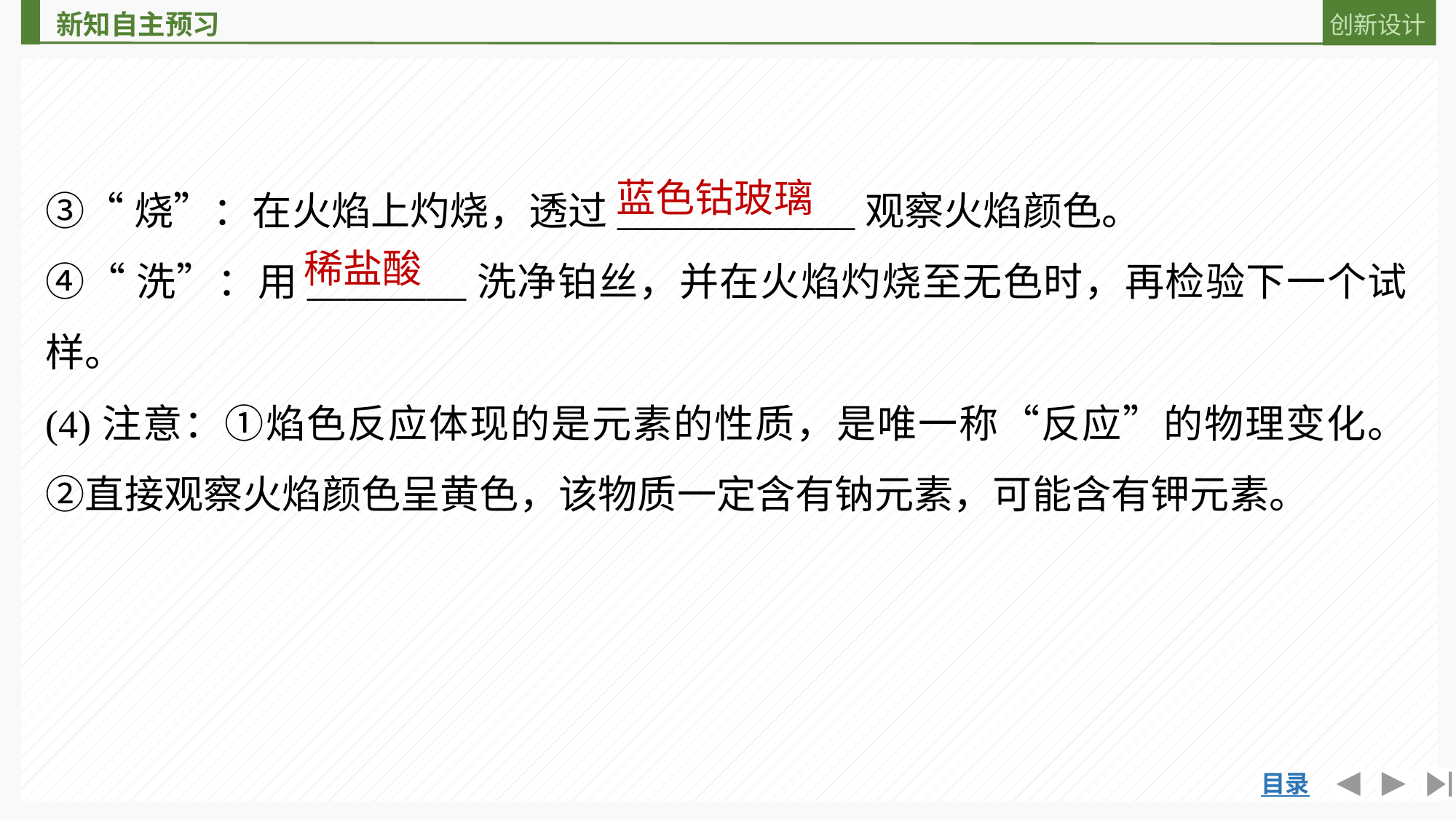

③“烧”：在火焰上灼烧，透过____________观察火焰颜色。
④“洗”：用________洗净铂丝，并在火焰灼烧至无色时，再检验下一个试样。
(4)注意：①焰色反应体现的是元素的性质，是唯一称“反应”的物理变化。
②直接观察火焰颜色呈黄色，该物质一定含有钠元素，可能含有钾元素。
蓝色钴玻璃
稀盐酸